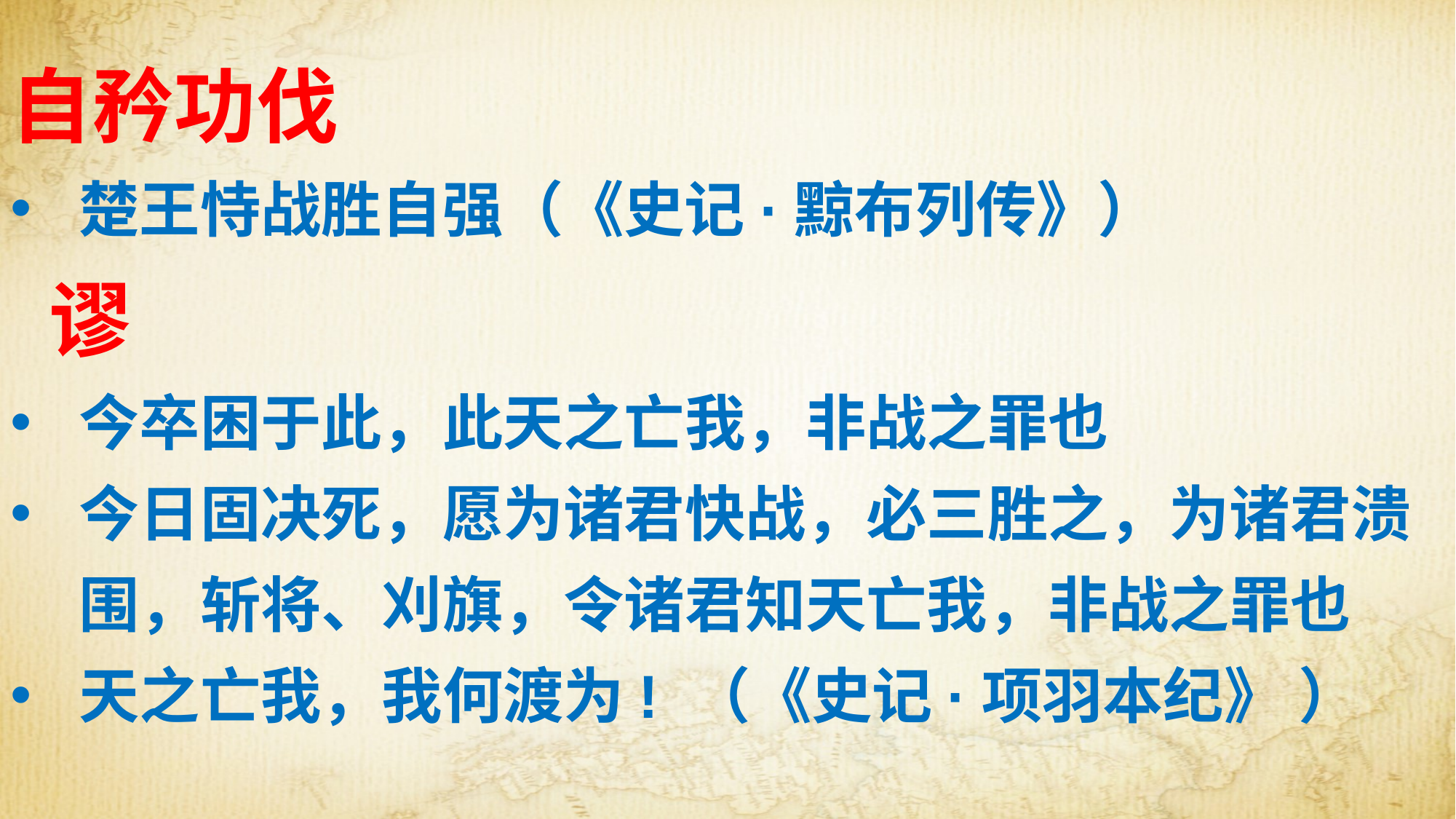

自矜功伐
楚王恃战胜自强（《史记·黥布列传》）
 谬
今卒困于此，此天之亡我，非战之罪也
今日固决死，愿为诸君快战，必三胜之，为诸君溃围，斩将、刈旗，令诸君知天亡我，非战之罪也
天之亡我，我何渡为! （《史记·项羽本纪》 ）